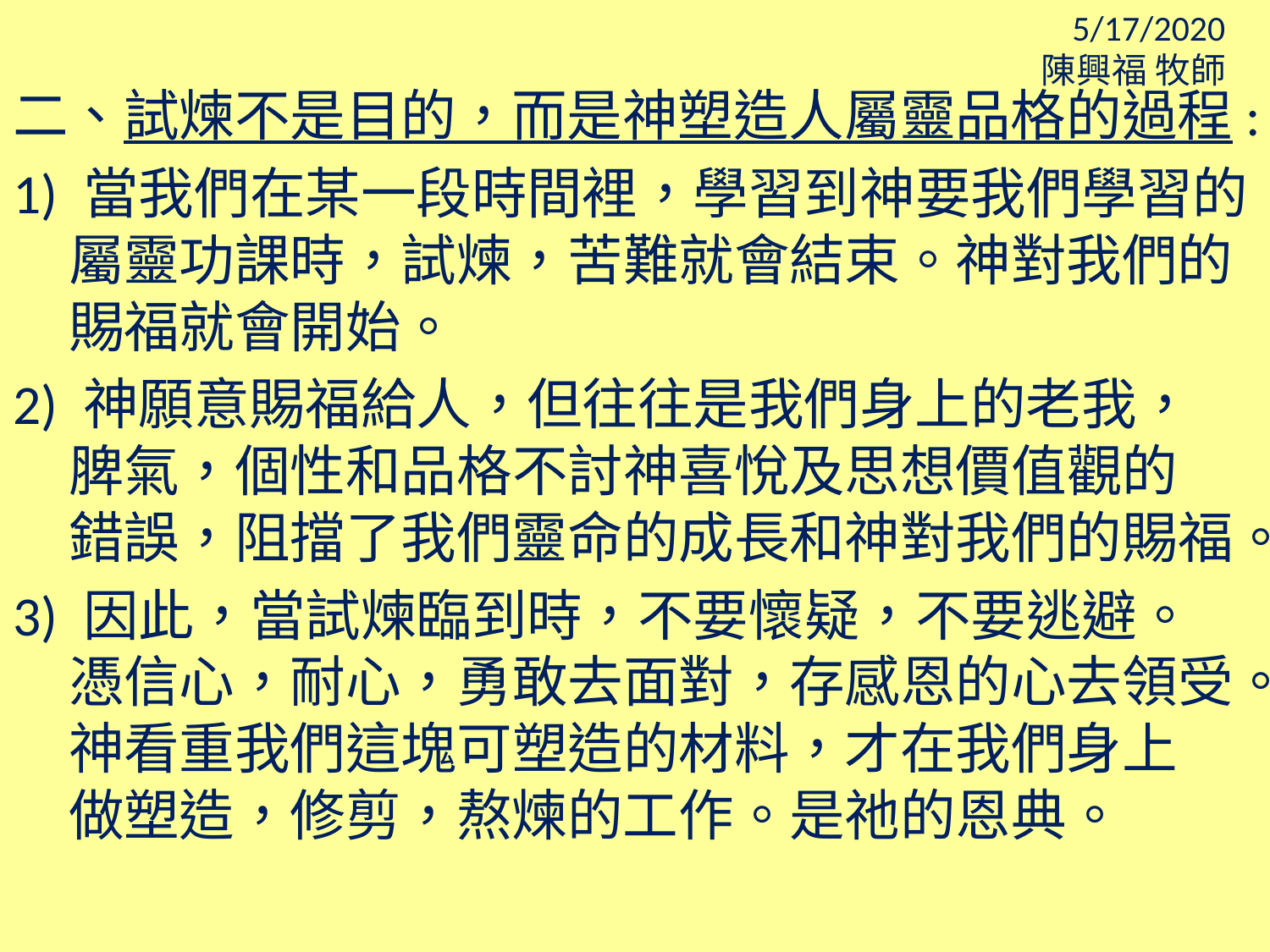

5/17/2020
陳興福 牧師
二、試煉不是目的，而是神塑造人屬靈品格的過程:
1) 當我們在某一段時間裡，學習到神要我們學習的 屬靈功課時，試煉，苦難就會結束。神對我們的 賜福就會開始。
2) 神願意賜福給人，但往往是我們身上的老我，     脾氣，個性和品格不討神喜悅及思想價值觀的      錯誤，阻擋了我們靈命的成長和神對我們的賜福。
3) 因此，當試煉臨到時，不要懷疑，不要逃避。     憑信心，耐心，勇敢去面對，存感恩的心去領受。神看重我們這塊可塑造的材料，才在我們身上      做塑造，修剪，熬煉的工作。是祂的恩典。